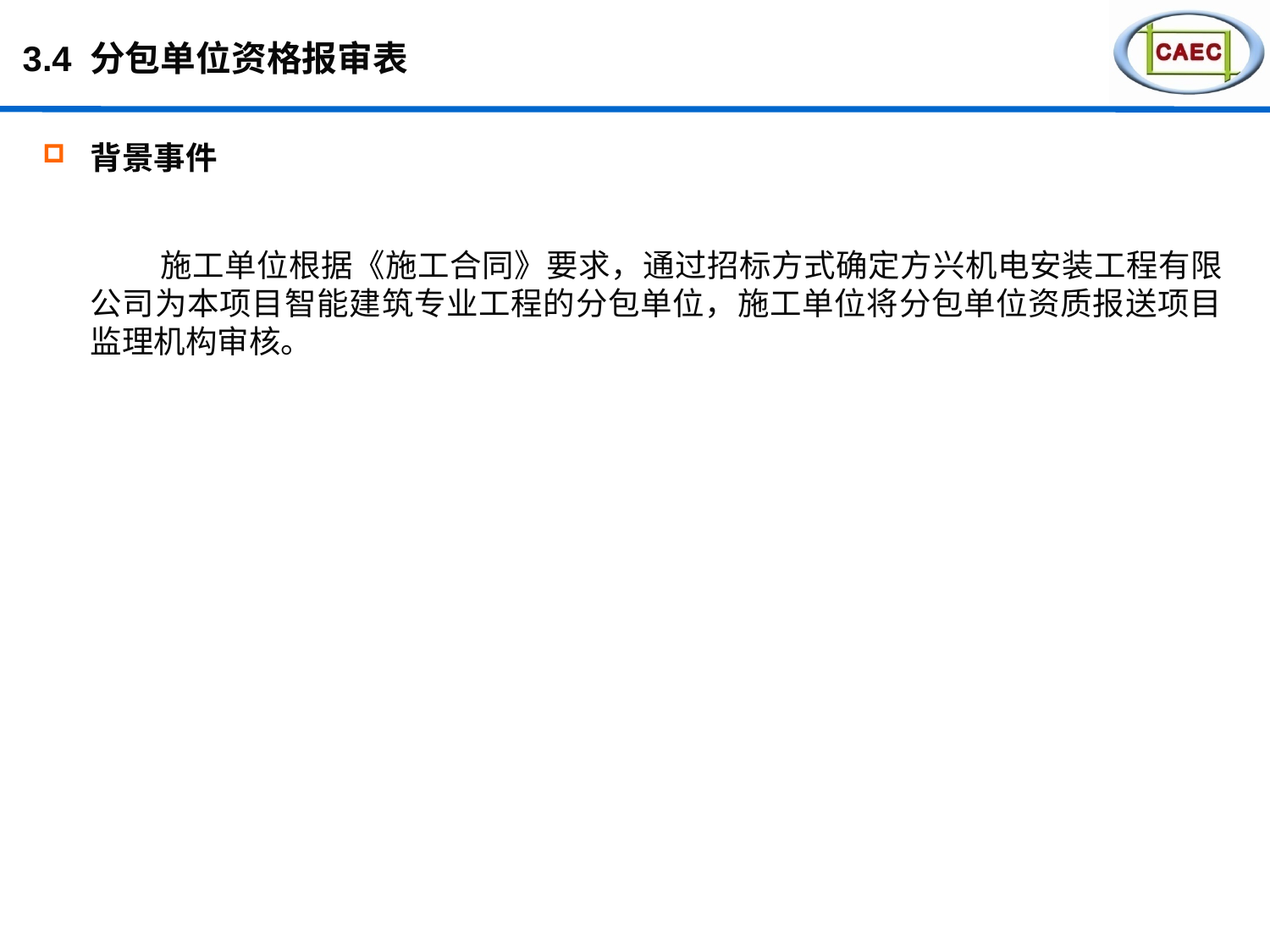

# 3.4 分包单位资格报审表
背景事件

施工单位根据《施工合同》要求，通过招标方式确定方兴机电安装工程有限公司为本项目智能建筑专业工程的分包单位，施工单位将分包单位资质报送项目监理机构审核。